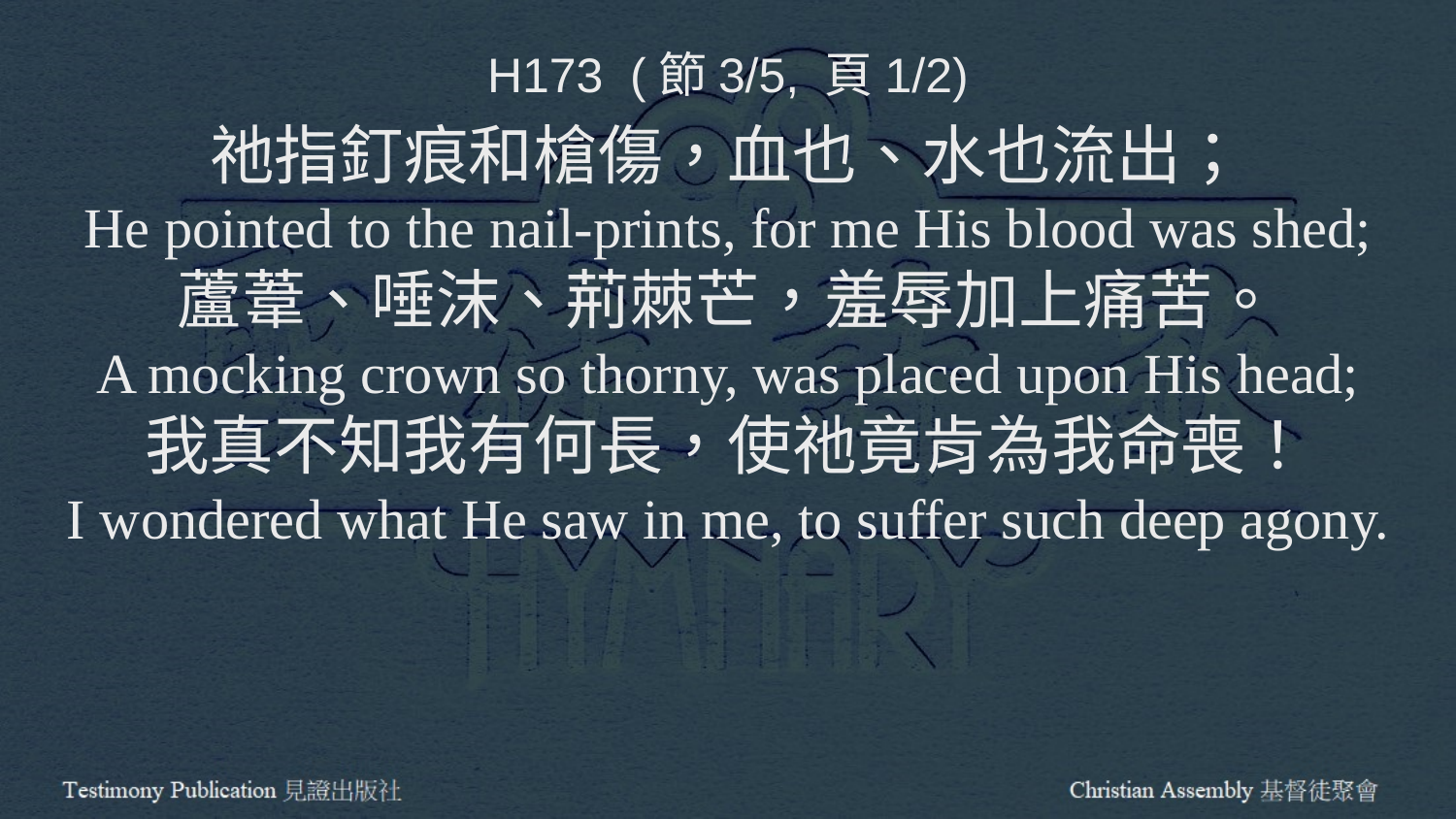

H173  (節3/5, 頁1/2)
祂指釘痕和槍傷，血也、水也流出；
He pointed to the nail-prints, for me His blood was shed;
蘆葦、唾沫、荊棘芒，羞辱加上痛苦。
A mocking crown so thorny, was placed upon His head;
我真不知我有何長，使祂竟肯為我命喪！
I wondered what He saw in me, to suffer such deep agony.